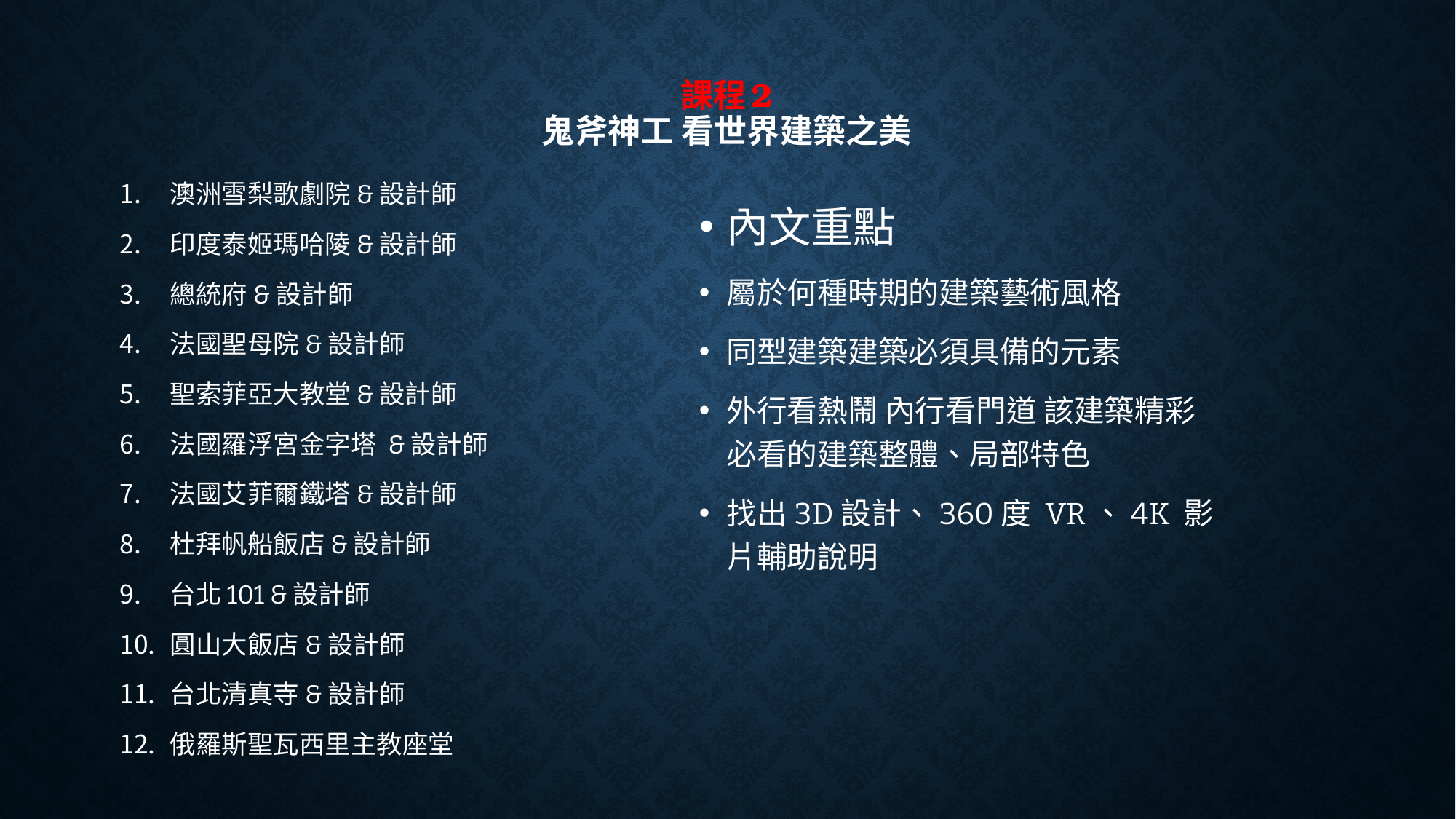

# 課程2 鬼斧神工 看世界建築之美
澳洲雪梨歌劇院&設計師
印度泰姬瑪哈陵&設計師
總統府&設計師
法國聖母院&設計師
聖索菲亞大教堂&設計師
法國羅浮宮金字塔 &設計師
法國艾菲爾鐵塔&設計師
杜拜帆船飯店&設計師
台北101 &設計師
圓山大飯店&設計師
台北清真寺&設計師
俄羅斯聖瓦西里主教座堂

內文重點
屬於何種時期的建築藝術風格
同型建築建築必須具備的元素
外行看熱鬧 內行看門道 該建築精彩必看的建築整體、局部特色
找出3D設計、360度 VR、4K 影片輔助說明